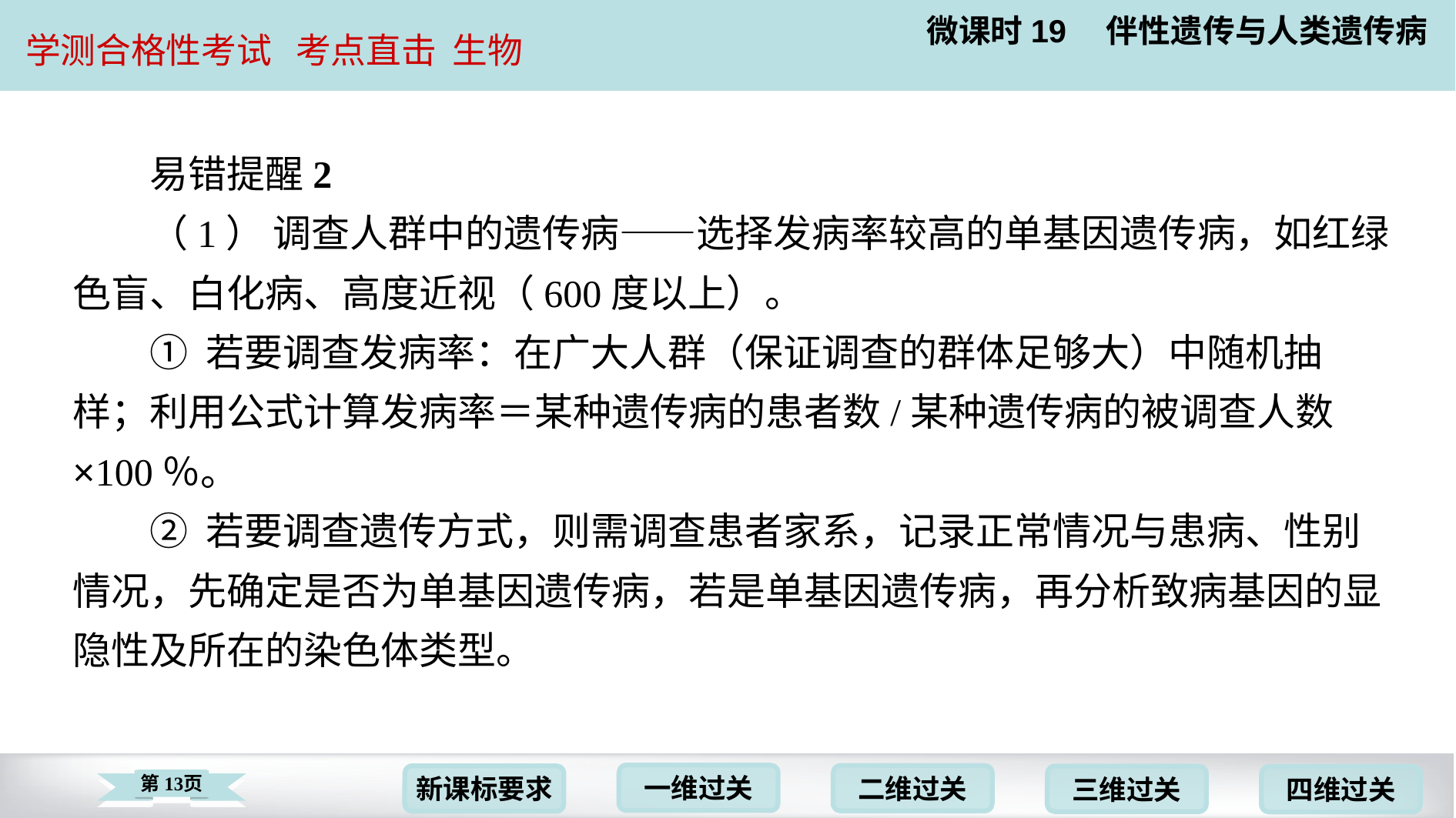

易错提醒2
（1） 调查人群中的遗传病——选择发病率较高的单基因遗传病，如红绿
色盲、白化病、高度近视（600度以上）。
① 若要调查发病率：在广大人群（保证调查的群体足够大）中随机抽
样；利用公式计算发病率＝某种遗传病的患者数/某种遗传病的被调查人数
×100％。
② 若要调查遗传方式，则需调查患者家系，记录正常情况与患病、性别
情况，先确定是否为单基因遗传病，若是单基因遗传病，再分析致病基因的显
隐性及所在的染色体类型。